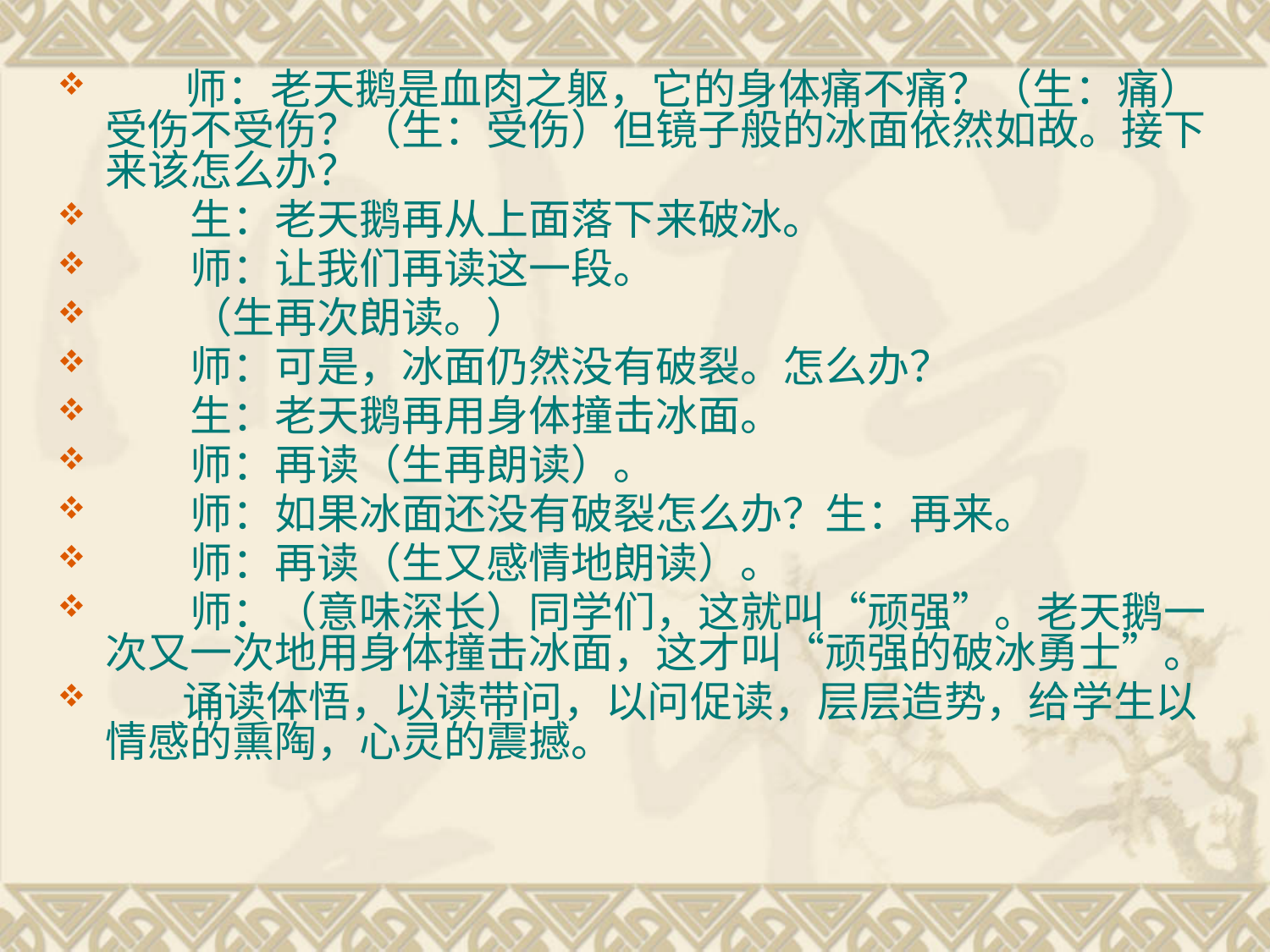

师：老天鹅是血肉之躯，它的身体痛不痛？（生：痛）受伤不受伤？（生：受伤）但镜子般的冰面依然如故。接下来该怎么办？
　　生：老天鹅再从上面落下来破冰。
　　师：让我们再读这一段。
　　（生再次朗读。）
　　师：可是，冰面仍然没有破裂。怎么办？
　　生：老天鹅再用身体撞击冰面。
　　师：再读（生再朗读）。
　　师：如果冰面还没有破裂怎么办？生：再来。
　　师：再读（生又感情地朗读）。
　　师：（意味深长）同学们，这就叫“顽强”。老天鹅一次又一次地用身体撞击冰面，这才叫“顽强的破冰勇士”。
       诵读体悟，以读带问，以问促读，层层造势，给学生以情感的熏陶，心灵的震撼。